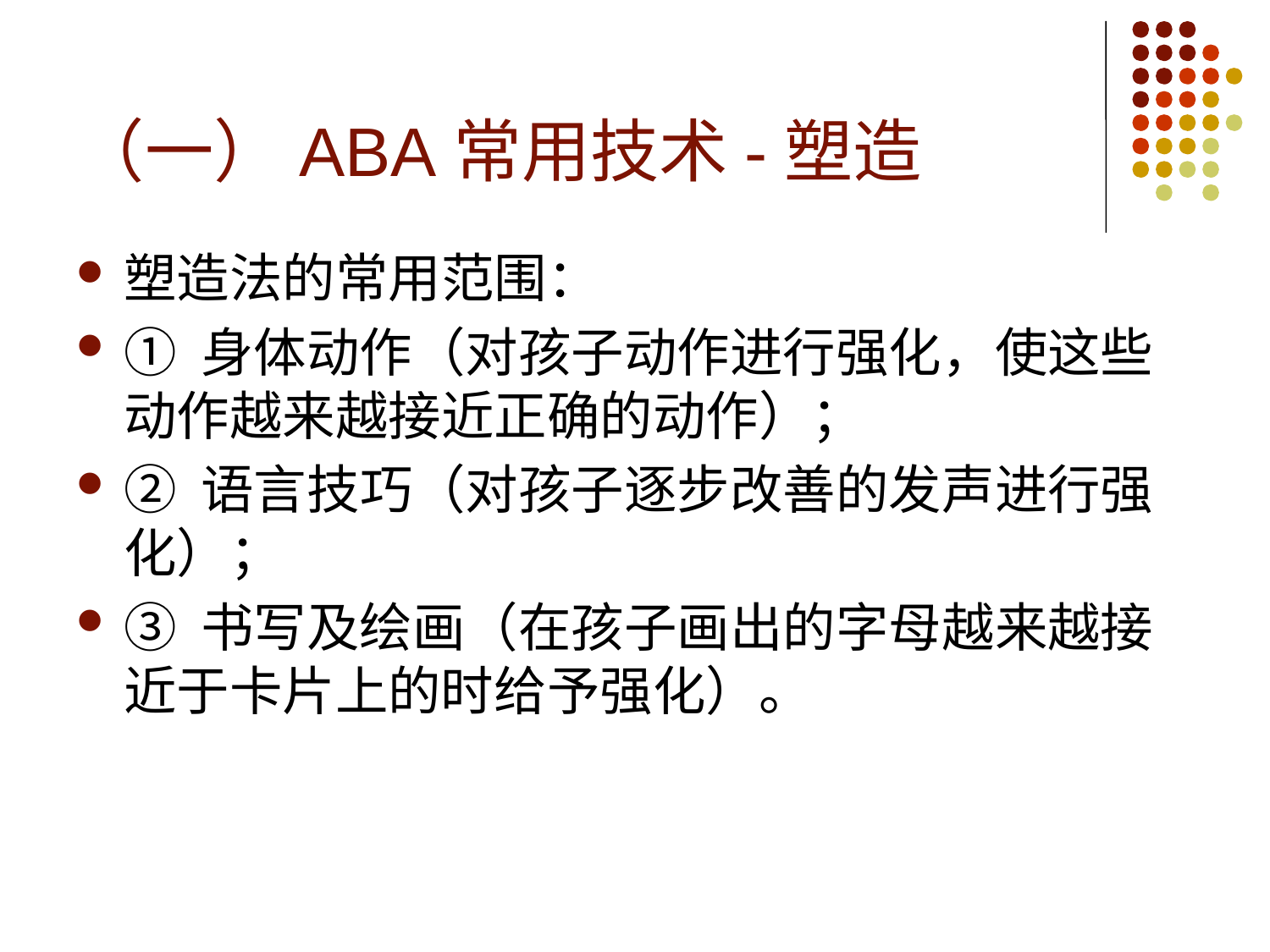

# （一）ABA常用技术-塑造
塑造法的常用范围：
① 身体动作（对孩子动作进行强化，使这些动作越来越接近正确的动作）；
② 语言技巧（对孩子逐步改善的发声进行强化）；
③ 书写及绘画（在孩子画出的字母越来越接近于卡片上的时给予强化）。